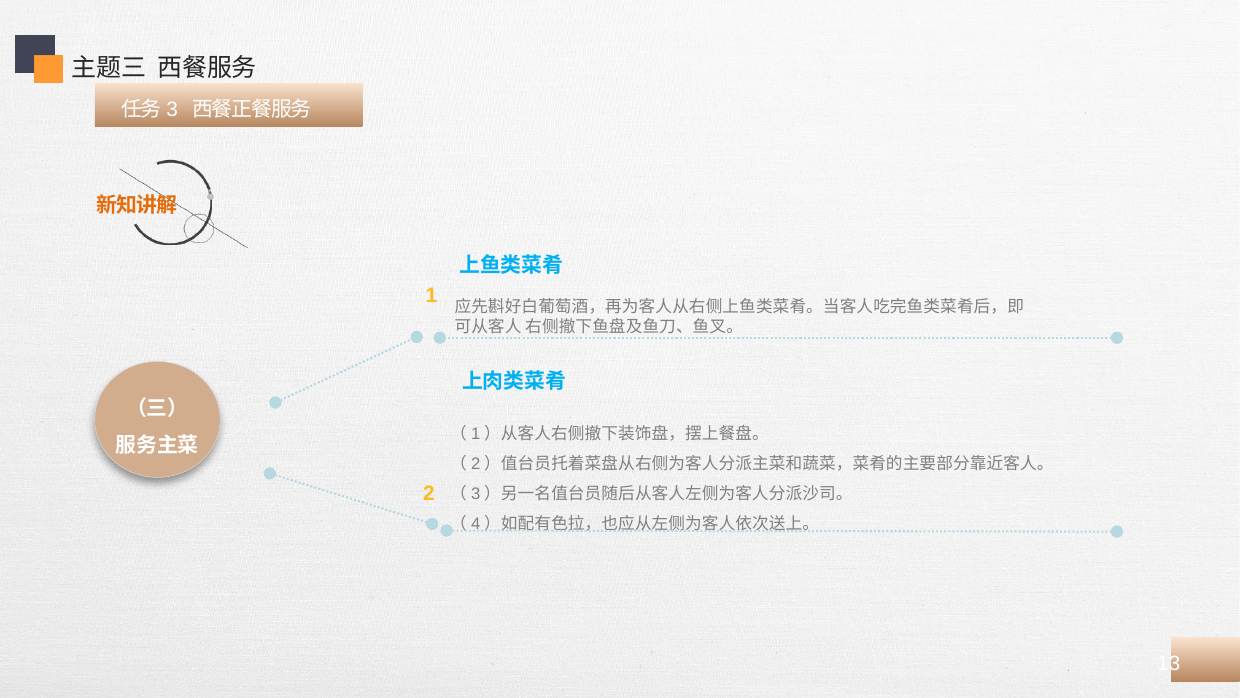

主题三  西餐服务

上鱼类菜肴
应先斟好白葡萄酒，再为客人从右侧上鱼类菜肴。当客人吃完鱼类菜肴后，即可从客人 右侧撤下鱼盘及鱼刀、鱼叉。
1
上肉类菜肴
（1）从客人右侧撤下装饰盘，摆上餐盘。
（2）值台员托着菜盘从右侧为客人分派主菜和蔬菜，菜肴的主要部分靠近客人。
（3）另一名值台员随后从客人左侧为客人分派沙司。
（4）如配有色拉，也应从左侧为客人依次送上。
2
 任务3  西餐正餐服务
（三）
服务主菜